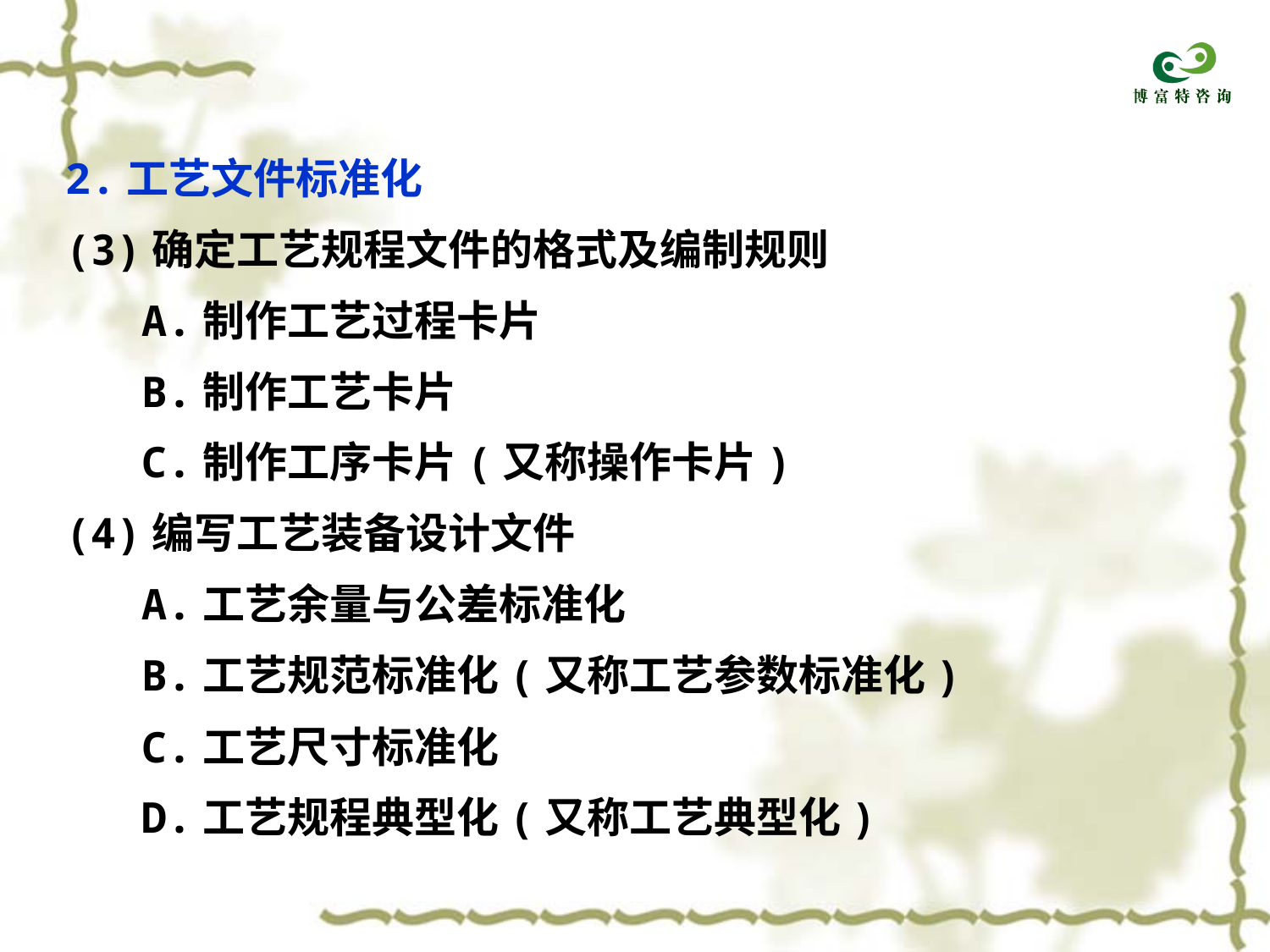

2.工艺文件标准化
(3)确定工艺规程文件的格式及编制规则
   A.制作工艺过程卡片
   B.制作工艺卡片
   C.制作工序卡片(又称操作卡片)
(4)编写工艺装备设计文件
   A.工艺余量与公差标准化
   B.工艺规范标准化(又称工艺参数标准化)
   C.工艺尺寸标准化
   D.工艺规程典型化(又称工艺典型化)